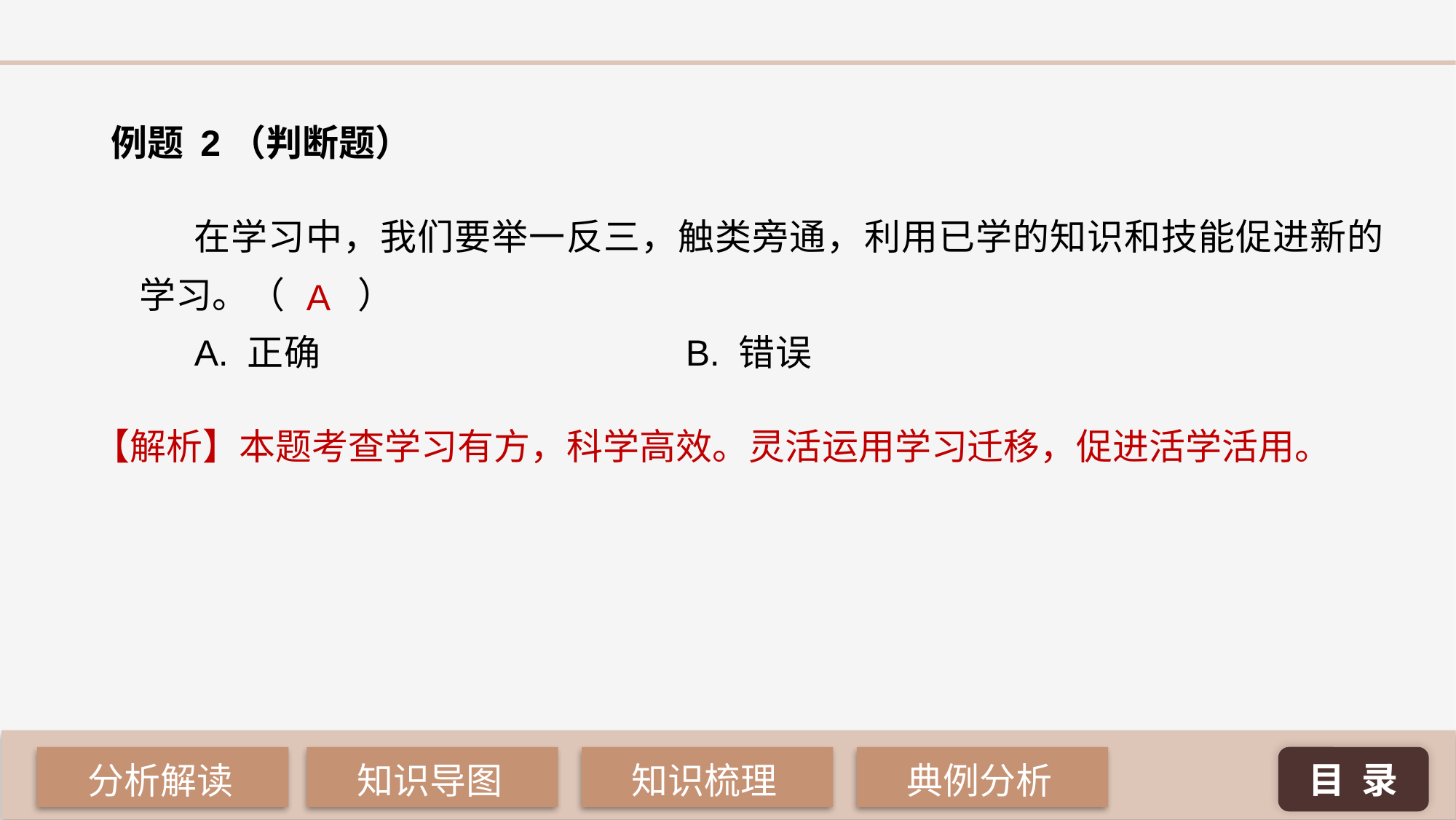

例题 2（判断题）
在学习中，我们要举一反三，触类旁通，利用已学的知识和技能促进新的学习。（ 	）
A. 正确 				B. 错误
A
【解析】本题考查学习有方，科学高效。灵活运用学习迁移，促进活学活用。